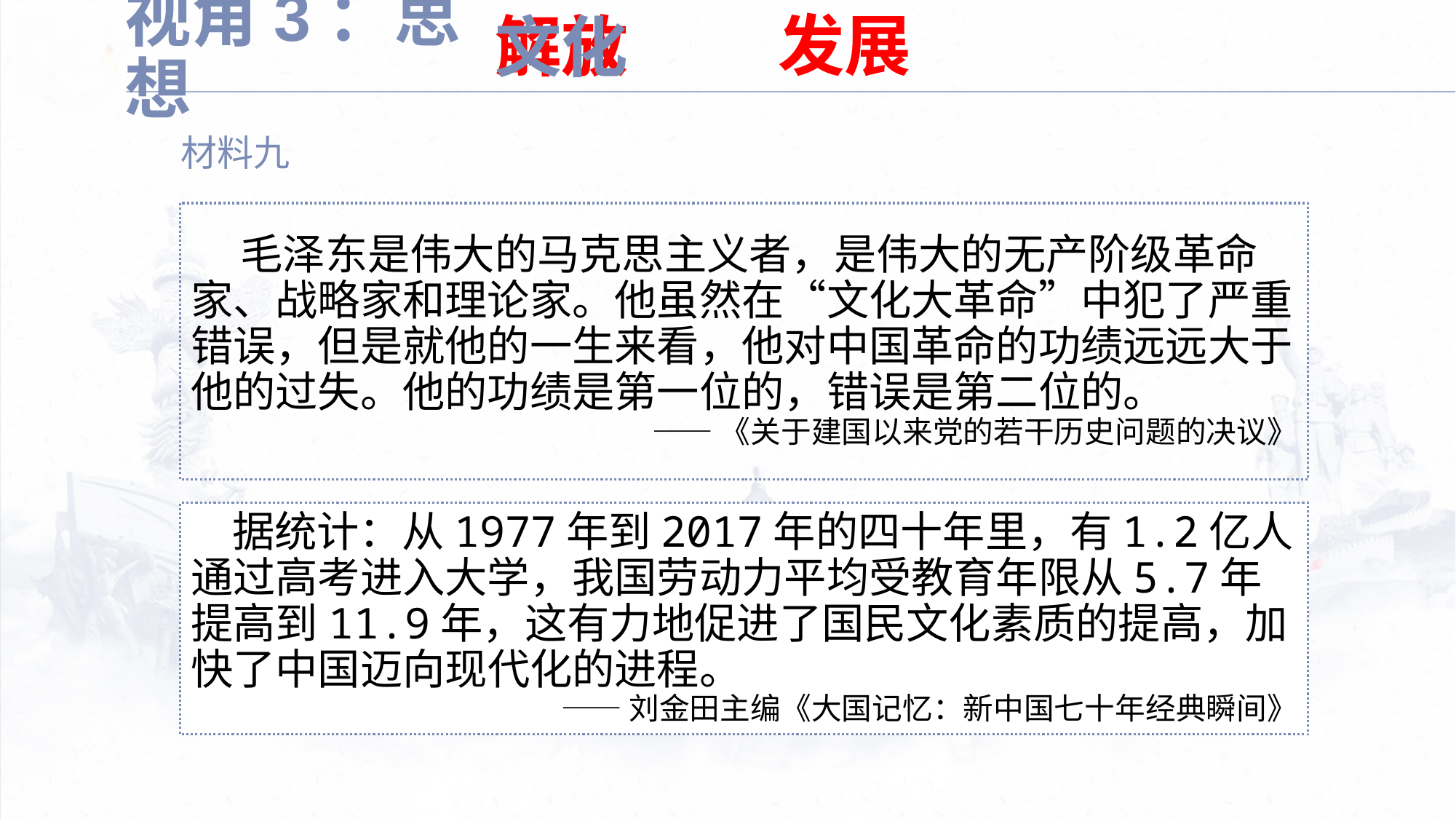

文化
发展
解放
视角3：思想
材料九
     毛泽东是伟大的马克思主义者，是伟大的无产阶级革命家、战略家和理论家。他虽然在“文化大革命”中犯了严重错误，但是就他的一生来看，他对中国革命的功绩远远大于他的过失。他的功绩是第一位的，错误是第二位的。
——《关于建国以来党的若干历史问题的决议》
    据统计：从1977年到2017年的四十年里，有1.2亿人通过高考进入大学，我国劳动力平均受教育年限从5.7年提高到11.9年，这有力地促进了国民文化素质的提高，加快了中国迈向现代化的进程。
——刘金田主编《大国记忆：新中国七十年经典瞬间》